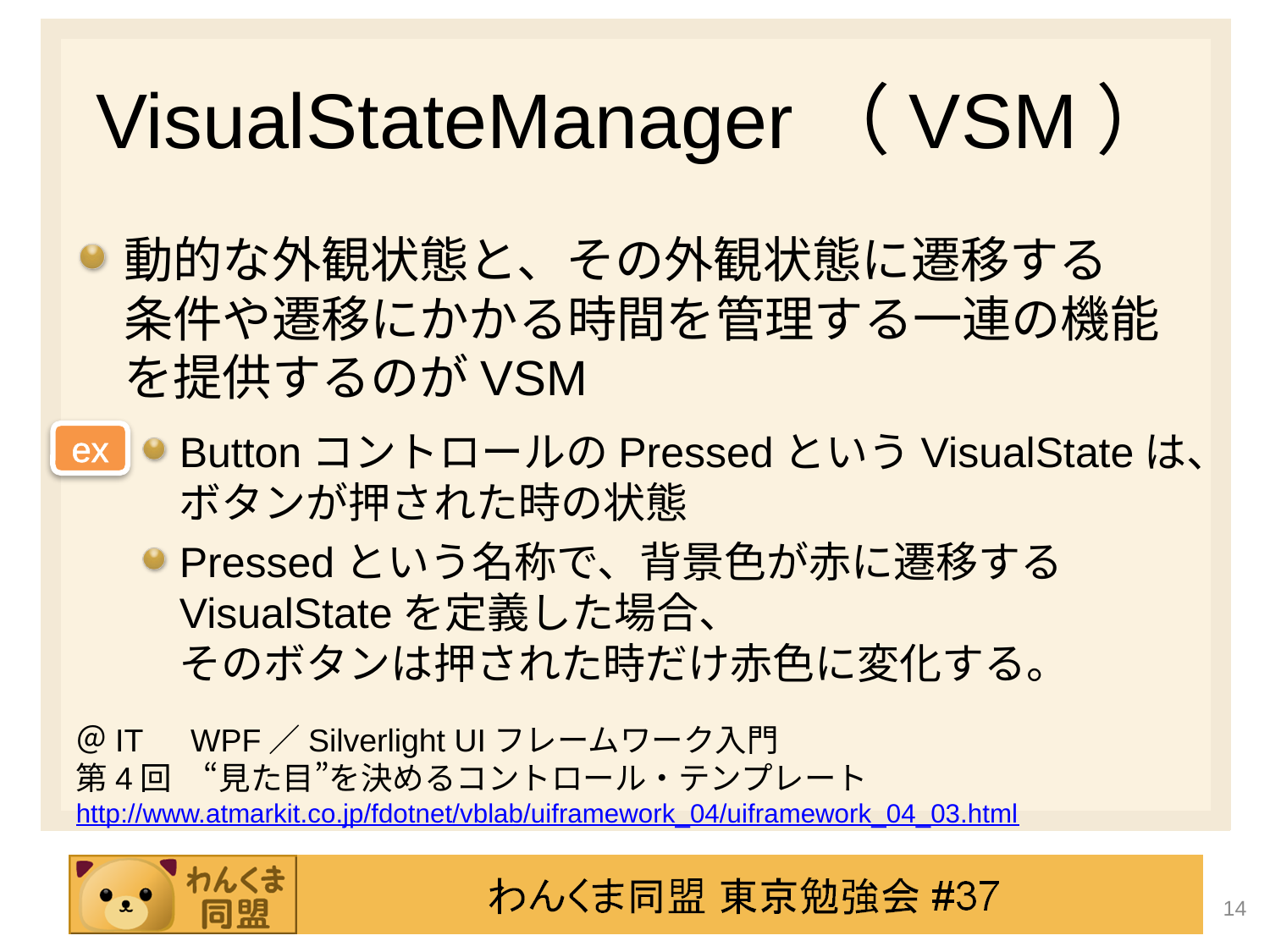

# VisualStateManager（VSM）
動的な外観状態と、その外観状態に遷移する
条件や遷移にかかる時間を管理する一連の機能
を提供するのがVSM
ButtonコントロールのPressedというVisualStateは、ボタンが押された時の状態
Pressedという名称で、背景色が赤に遷移する
VisualStateを定義した場合、
そのボタンは押された時だけ赤色に変化する。
ex
＠IT　WPF／Silverlight UIフレームワーク入門
第4回　“見た目”を決めるコントロール・テンプレート
http://www.atmarkit.co.jp/fdotnet/vblab/uiframework_04/uiframework_04_03.html
14